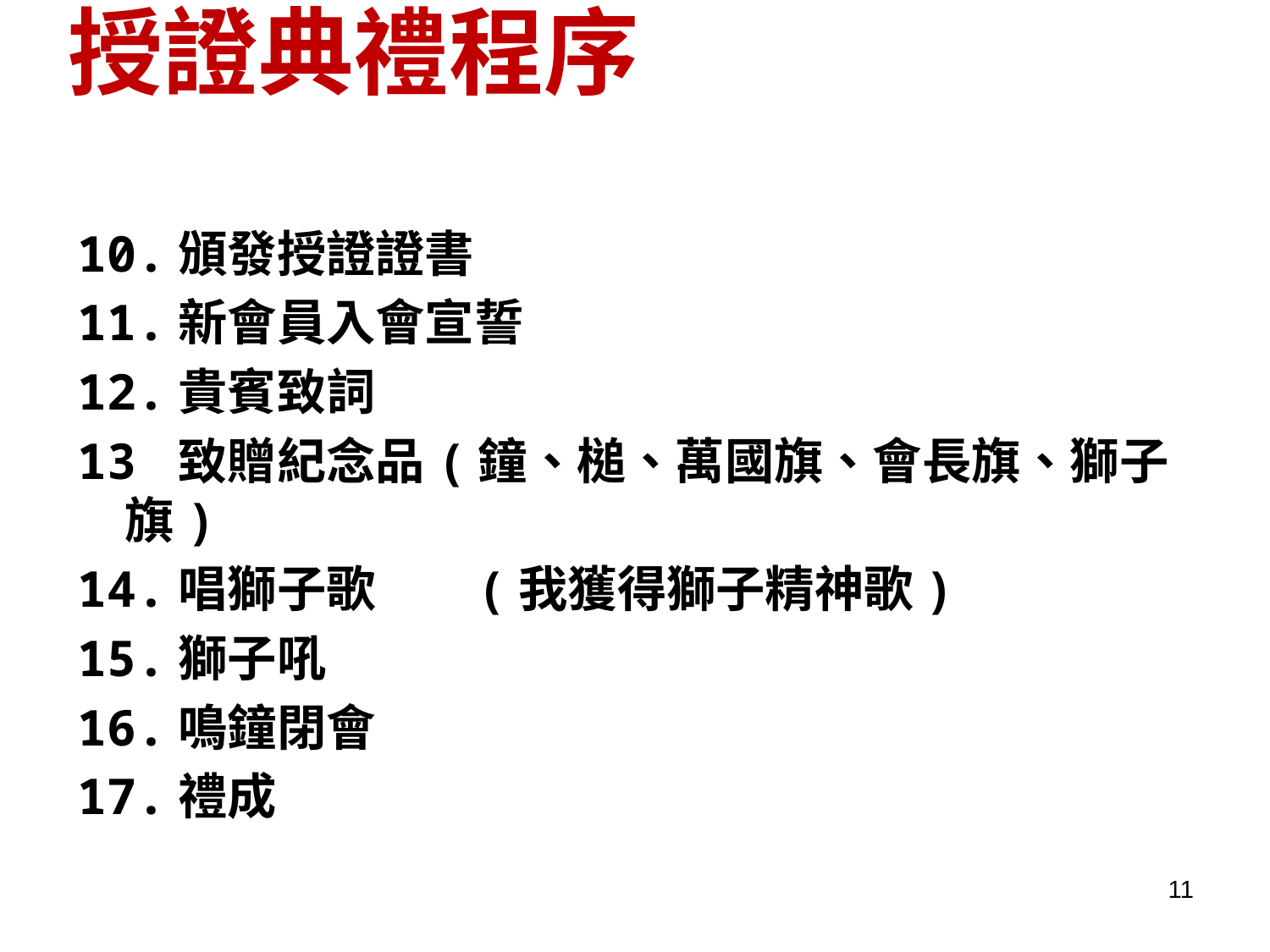

# 授證典禮程序
10.頒發授證證書
11.新會員入會宣誓
12.貴賓致詞
13 致贈紀念品(鐘、槌、萬國旗、會長旗、獅子旗)
14.唱獅子歌        (我獲得獅子精神歌)
15.獅子吼
16.鳴鐘閉會
17.禮成
11